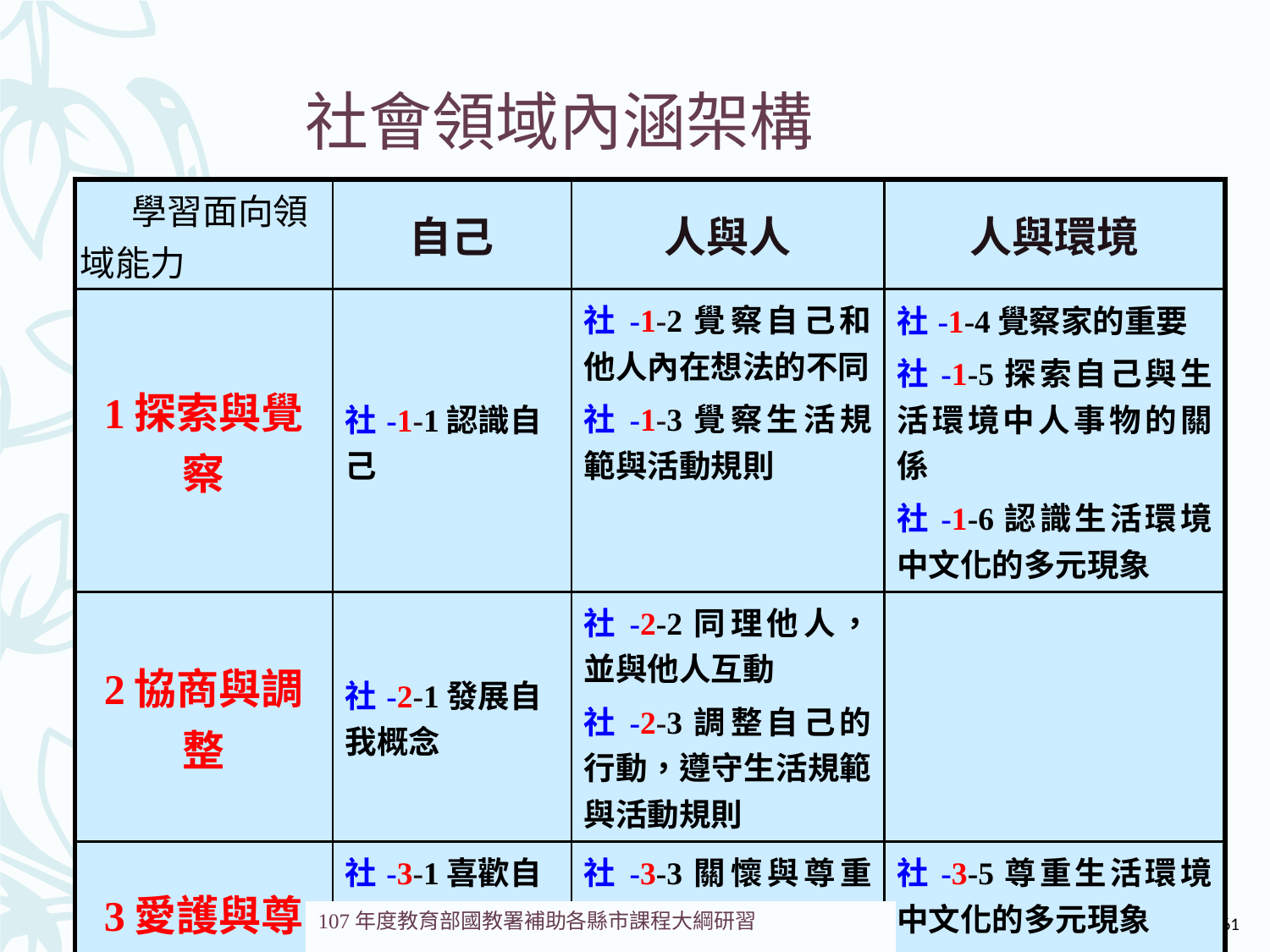

# 社會領域內涵架構
| 學習面向領域能力 | 自己 | 人與人 | 人與環境 |
| --- | --- | --- | --- |
| 1探索與覺察 | 社-1-1認識自己 | 社-1-2覺察自己和他人內在想法的不同 社-1-3覺察生活規範與活動規則 | 社-1-4覺察家的重要 社-1-5探索自己與生活環境中人事物的關係 社-1-6認識生活環境中文化的多元現象 |
| 2協商與調整 | 社-2-1發展自我概念 | 社-2-2同理他人，並與他人互動 社-2-3調整自己的行動，遵守生活規範與活動規則 |  |
| 3愛護與尊重 | 社-3-1喜歡自己，肯定自己 社-3-2保護自己 | 社-3-3關懷與尊重生活環境中的他人 社-3-4尊重他人的身體自主權 | 社-3-5尊重生活環境中文化的多元現象 社-3-6關懷生活環境，尊重生命 |
61
107年度教育部國教署補助各縣市課程大綱研習